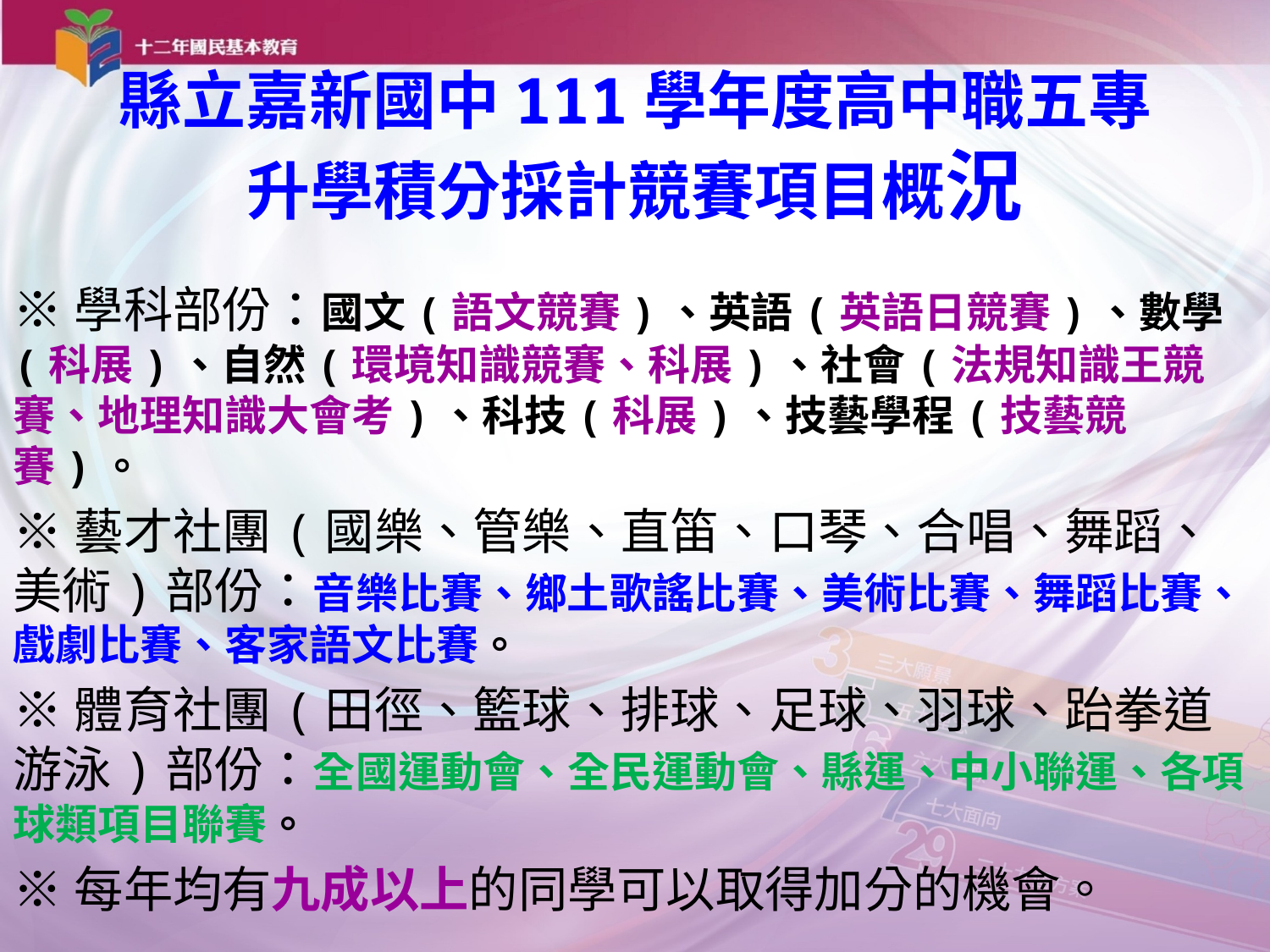

# 縣立嘉新國中111學年度高中職五專 升學積分採計競賽項目概況
※學科部份：國文(語文競賽)、英語(英語日競賽)、數學(科展)、自然(環境知識競賽、科展)、社會(法規知識王競賽、地理知識大會考)、科技(科展)、技藝學程(技藝競賽)。
※藝才社團(國樂、管樂、直笛、口琴、合唱、舞蹈、美術)部份：音樂比賽、鄉土歌謠比賽、美術比賽、舞蹈比賽、戲劇比賽、客家語文比賽。
※體育社團(田徑、籃球、排球、足球、羽球、跆拳道游泳)部份：全國運動會、全民運動會、縣運、中小聯運、各項球類項目聯賽。
※每年均有九成以上的同學可以取得加分的機會。